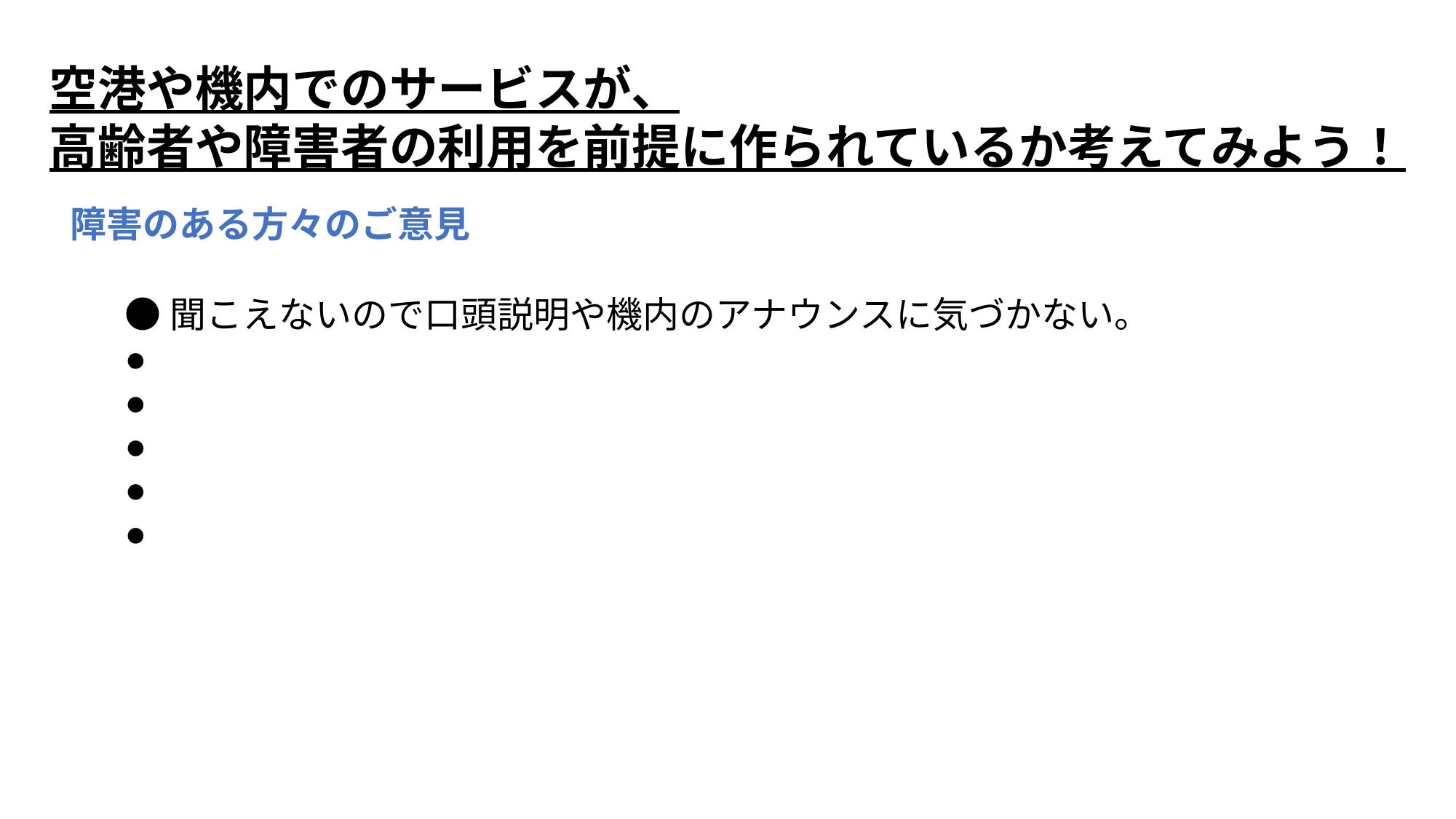

空港や機内でのサービスが、
高齢者や障害者の利用を前提に作られているか考えてみよう！
障害のある方々のご意見
●聞こえないので口頭説明や機内のアナウンスに気づかない。
●
●
●
●
●